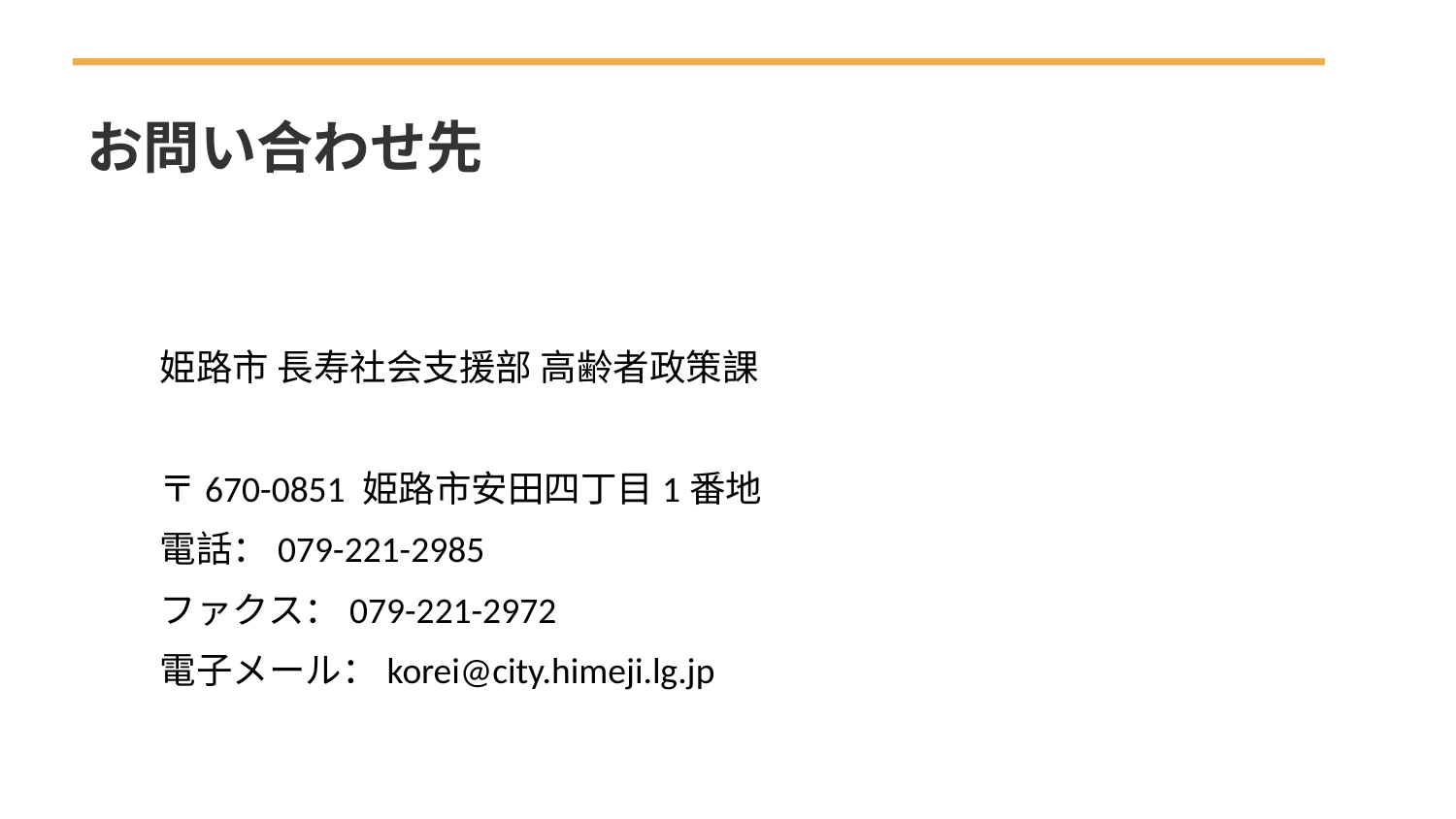

お問い合わせ先
姫路市 長寿社会支援部 高齢者政策課

〒670-0851 姫路市安田四丁目1番地
電話：079-221-2985
ファクス：079-221-2972
電子メール：korei@city.himeji.lg.jp